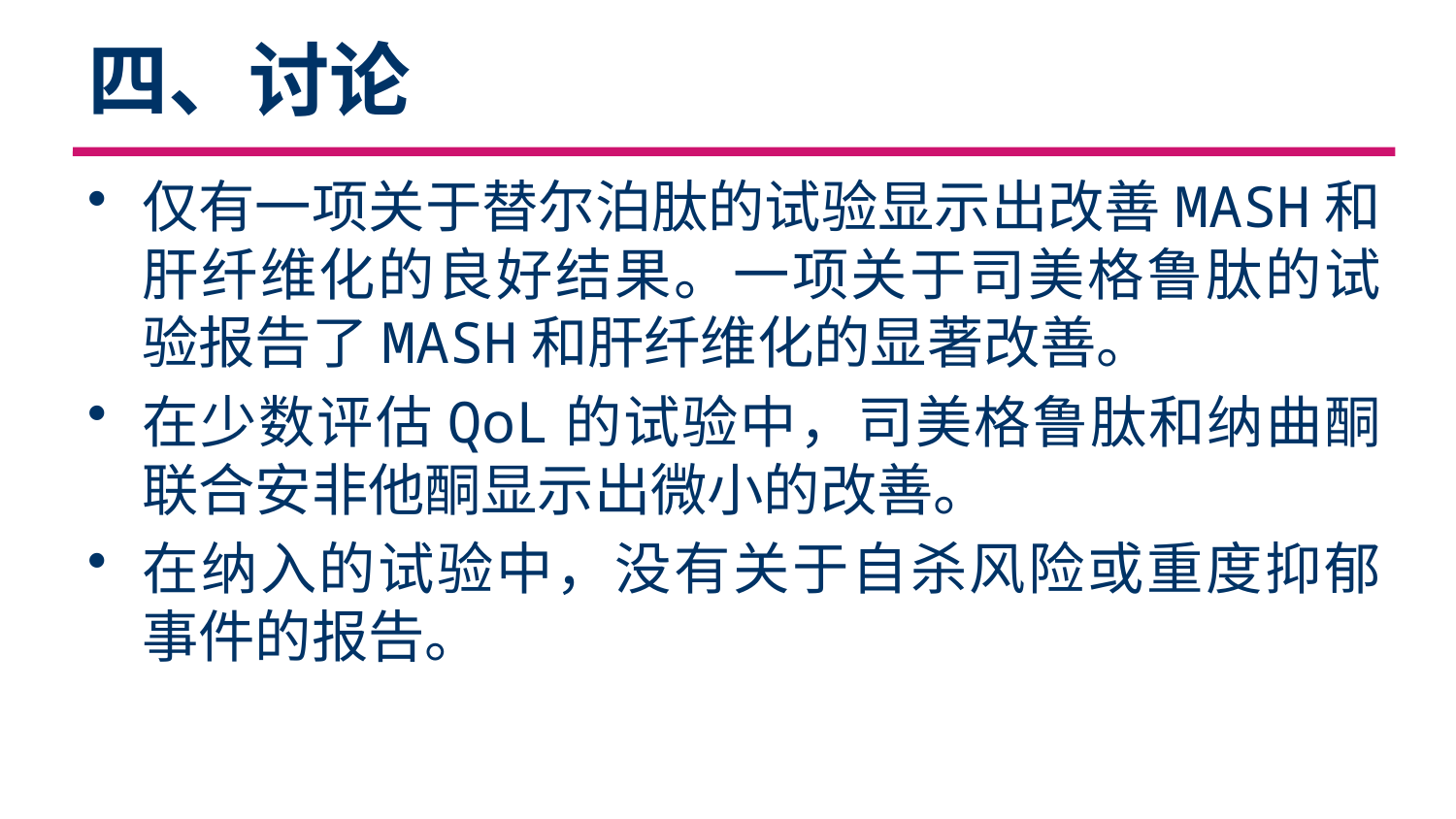

# 四、讨论

仅有一项关于替尔泊肽的试验显示出改善MASH和肝纤维化的良好结果。一项关于司美格鲁肽的试验报告了MASH和肝纤维化的显著改善。
在少数评估QoL的试验中，司美格鲁肽和纳曲酮联合安非他酮显示出微小的改善。
在纳入的试验中，没有关于自杀风险或重度抑郁事件的报告。